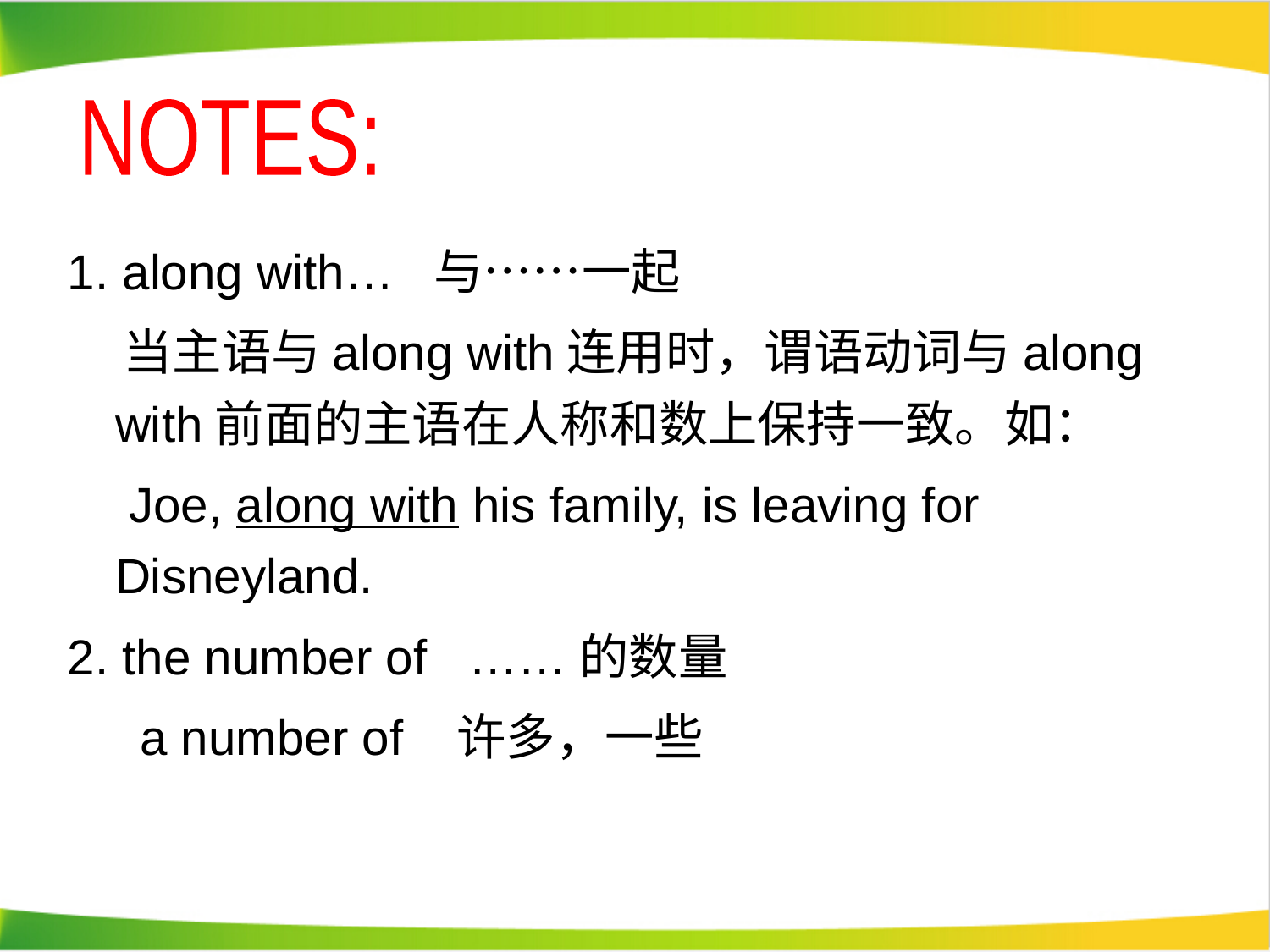

NOTES:
1. along with…  与……一起
    当主语与along with连用时，谓语动词与along with前面的主语在人称和数上保持一致。如：
　Joe, along with his family, is leaving for  Disneyland.
2. the number of   ……的数量
　 a number of   许多，一些